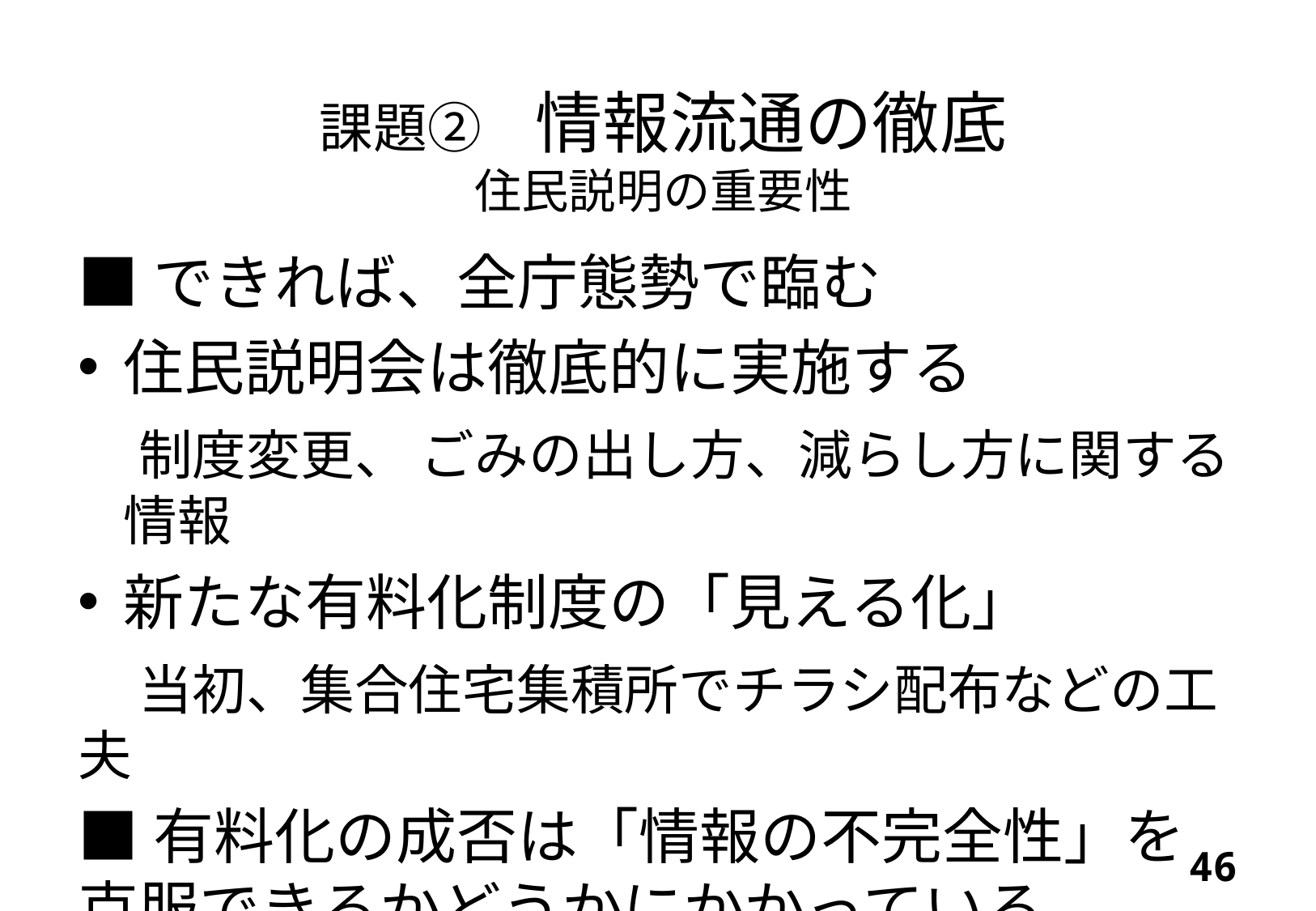

# 課題②　情報流通の徹底 住民説明の重要性
■できれば、全庁態勢で臨む
住民説明会は徹底的に実施する
　制度変更、 ごみの出し方、減らし方に関する情報
新たな有料化制度の「見える化」
　当初、集合住宅集積所でチラシ配布などの工夫
■有料化の成否は「情報の不完全性」を克服できるかどうかにかかっている

46